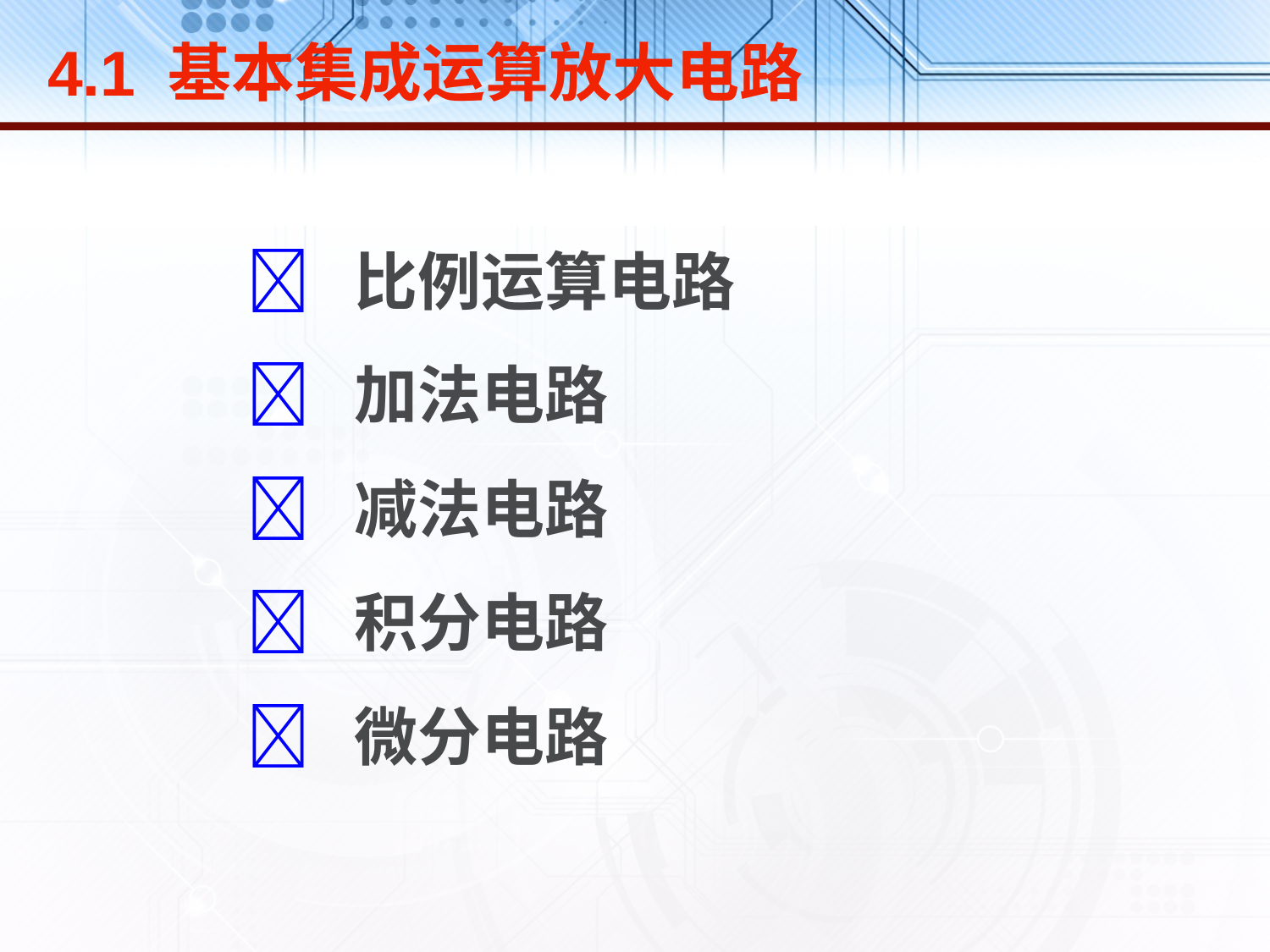

4.1 基本集成运算放大电路

•  比例运算电路
•  加法电路
•  减法电路
•  积分电路
•  微分电路